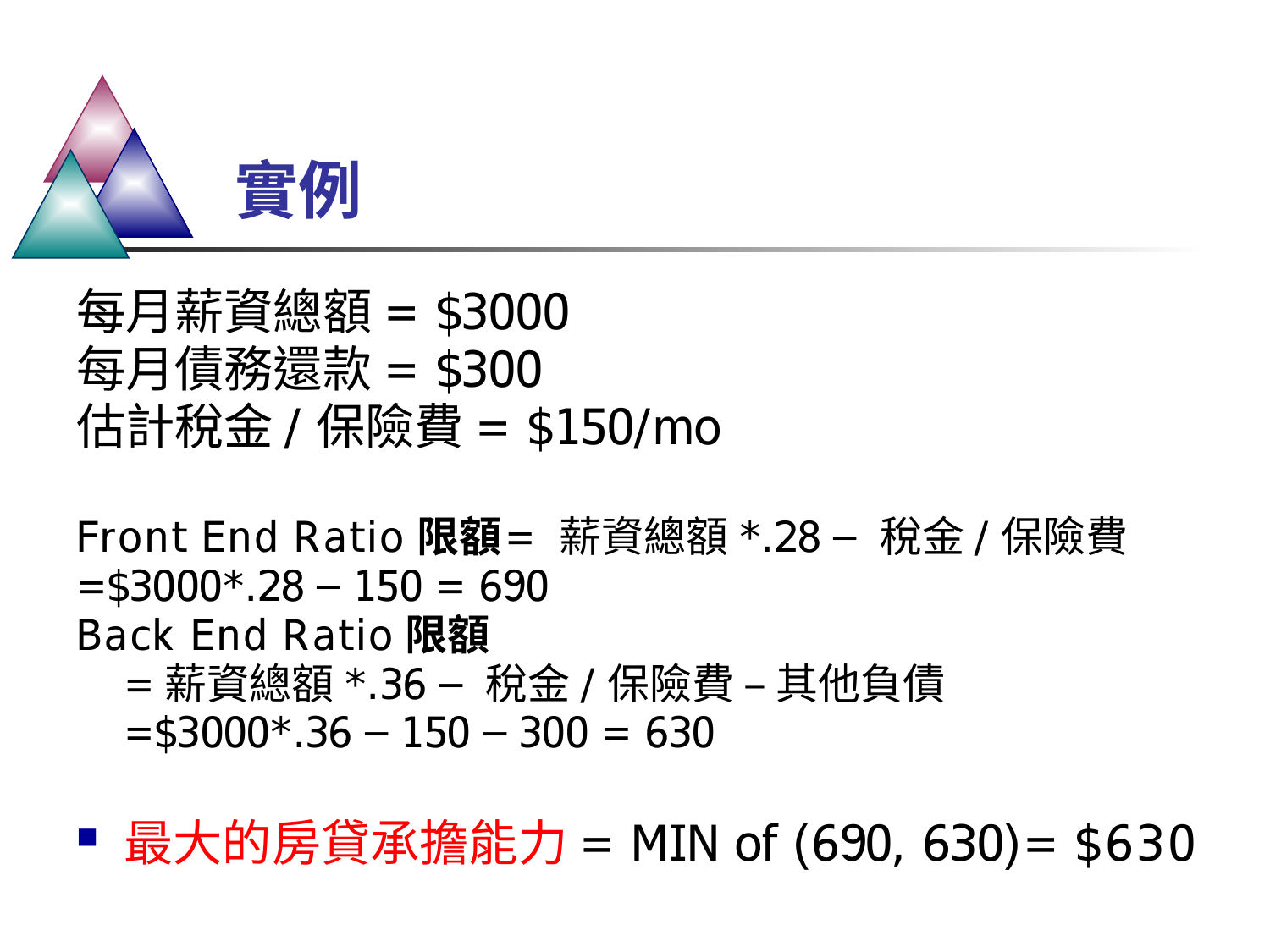

# 實例
每月薪資總額= $3000
每月債務還款= $300
估計稅金/保險費= $150/mo

Front End Ratio限額	= 薪資總額*.28 – 稅金/保險費
=$3000*.28 – 150 = 690
Back End Ratio限額
	=薪資總額*.36 – 稅金/保險費 – 其他負債
	=$3000*.36 – 150 – 300 = 630

最大的房貸承擔能力= MIN of (690, 630)= $630